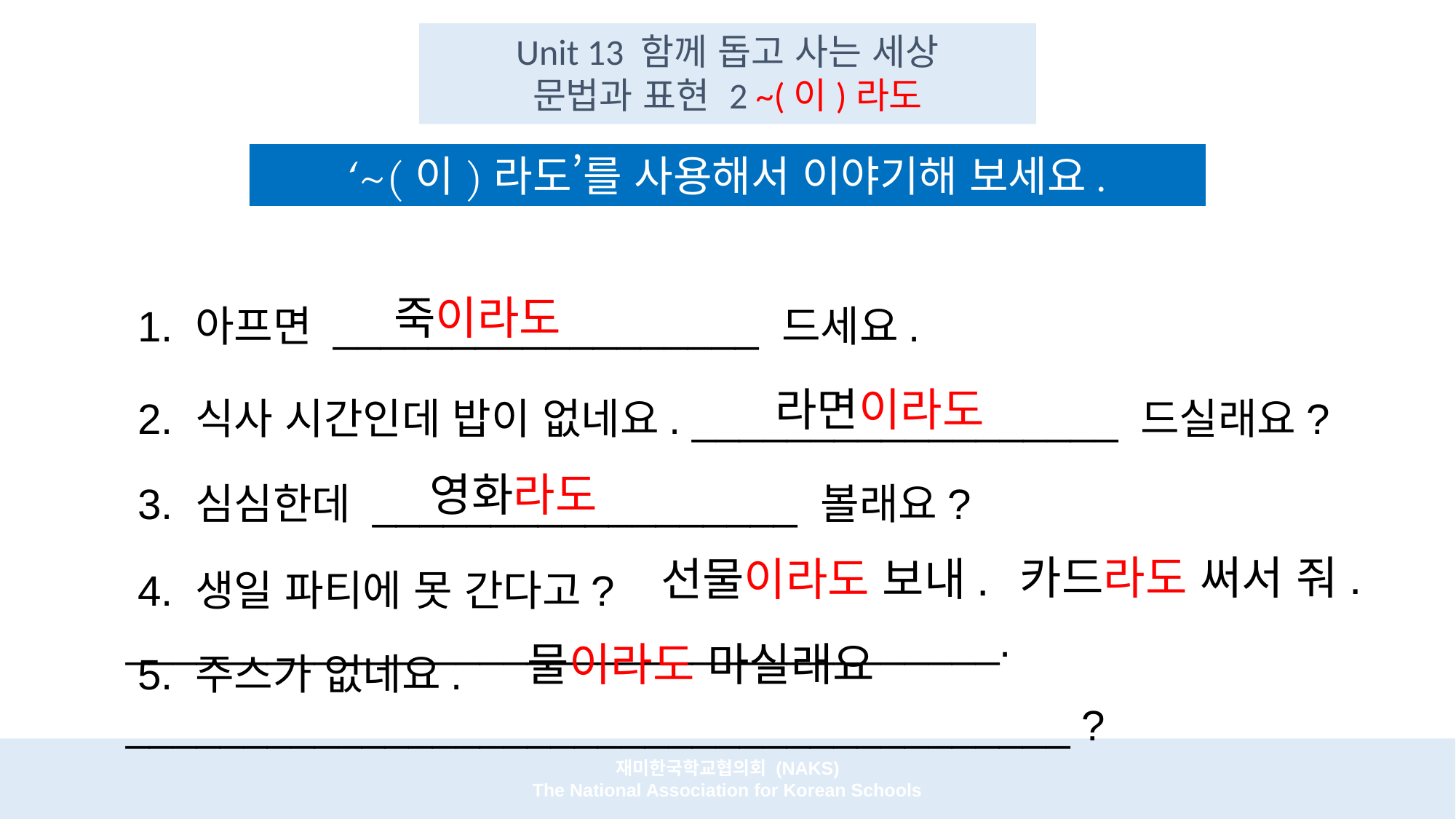

Unit 13 함께 돕고 사는 세상
문법과 표현 2 ~(이)라도
‘~(이)라도’를 사용해서 이야기해 보세요.
#
죽이라도
 1. 아프면 __________________ 드세요.
라면이라도
 2. 식사 시간인데 밥이 없네요. __________________ 드실래요?
영화라도
 3. 심심한데 __________________ 볼래요?
카드라도 써서 줘.
선물이라도 보내.
 4. 생일 파티에 못 간다고? _____________________________________.
물이라도 마실래요
 5. 주스가 없네요. ________________________________________ ?
재미한국학교협의회 (NAKS)
The National Association for Korean Schools